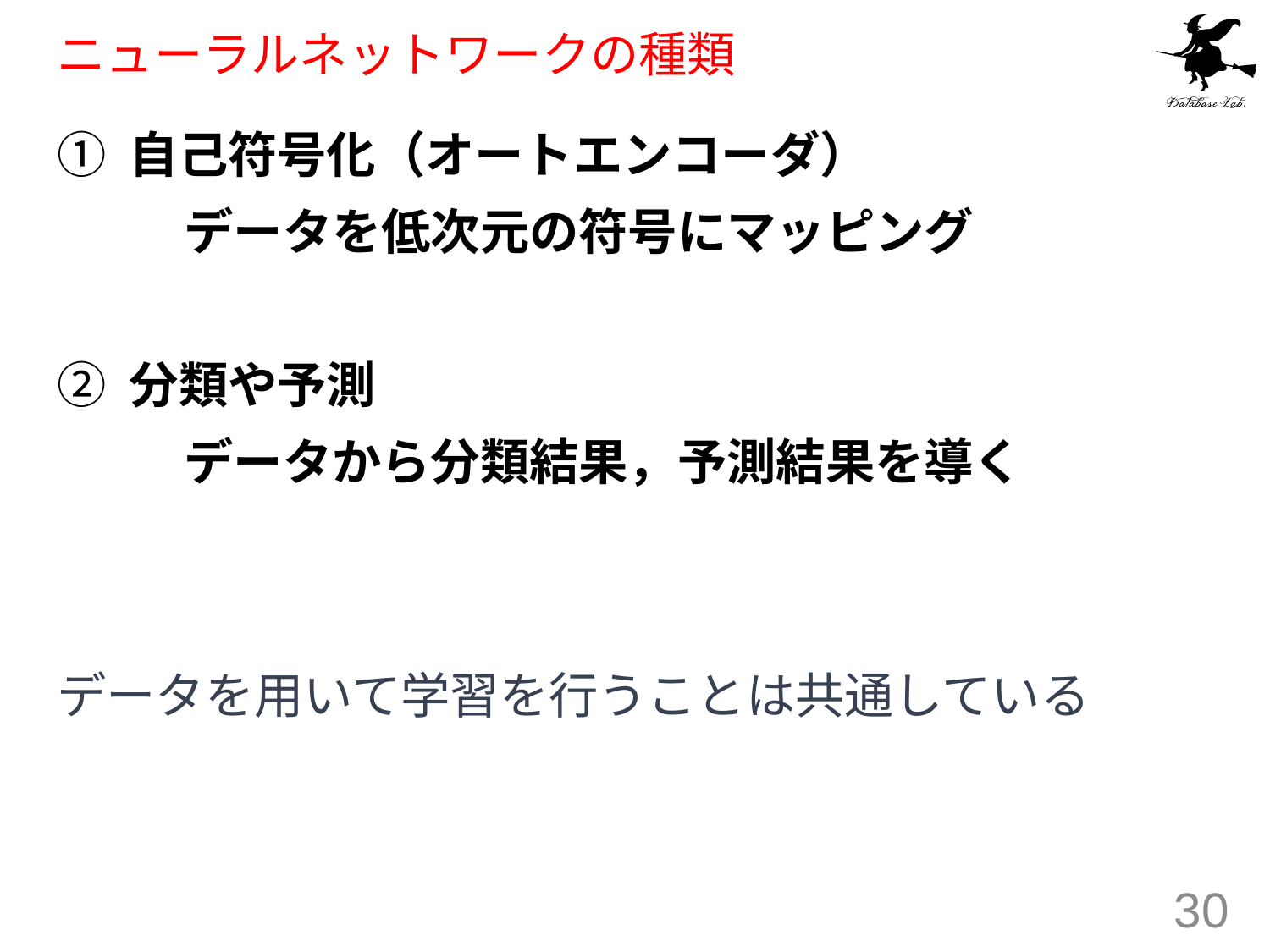

# ニューラルネットワークの種類
① 自己符号化（オートエンコーダ）
	データを低次元の符号にマッピング

② 分類や予測
	データから分類結果，予測結果を導く
データを用いて学習を行うことは共通している
30